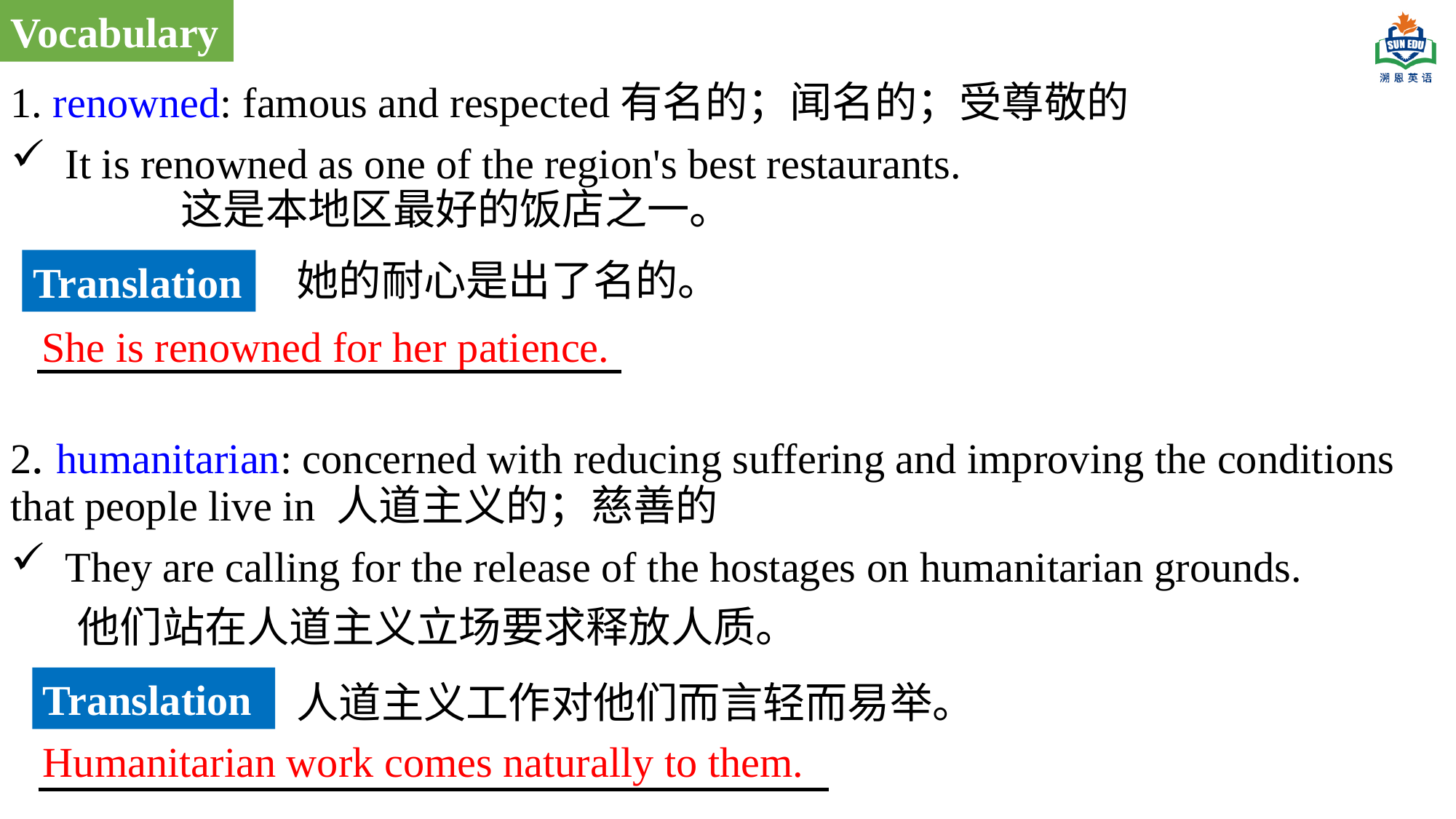

Vocabulary
1. renowned: famous and respected有名的；闻名的；受尊敬的
It is renowned as one of the region's best restaurants.                                                       这是本地区最好的饭店之一。

2. humanitarian: concerned with reducing suffering and improving the conditions that people live in 人道主义的；慈善的
They are calling for the release of the hostages on humanitarian grounds.
      他们站在人道主义立场要求释放人质。
她的耐心是出了名的。
Translation
She is renowned for her patience.
Translation
人道主义工作对他们而言轻而易举。
Humanitarian work comes naturally to them.